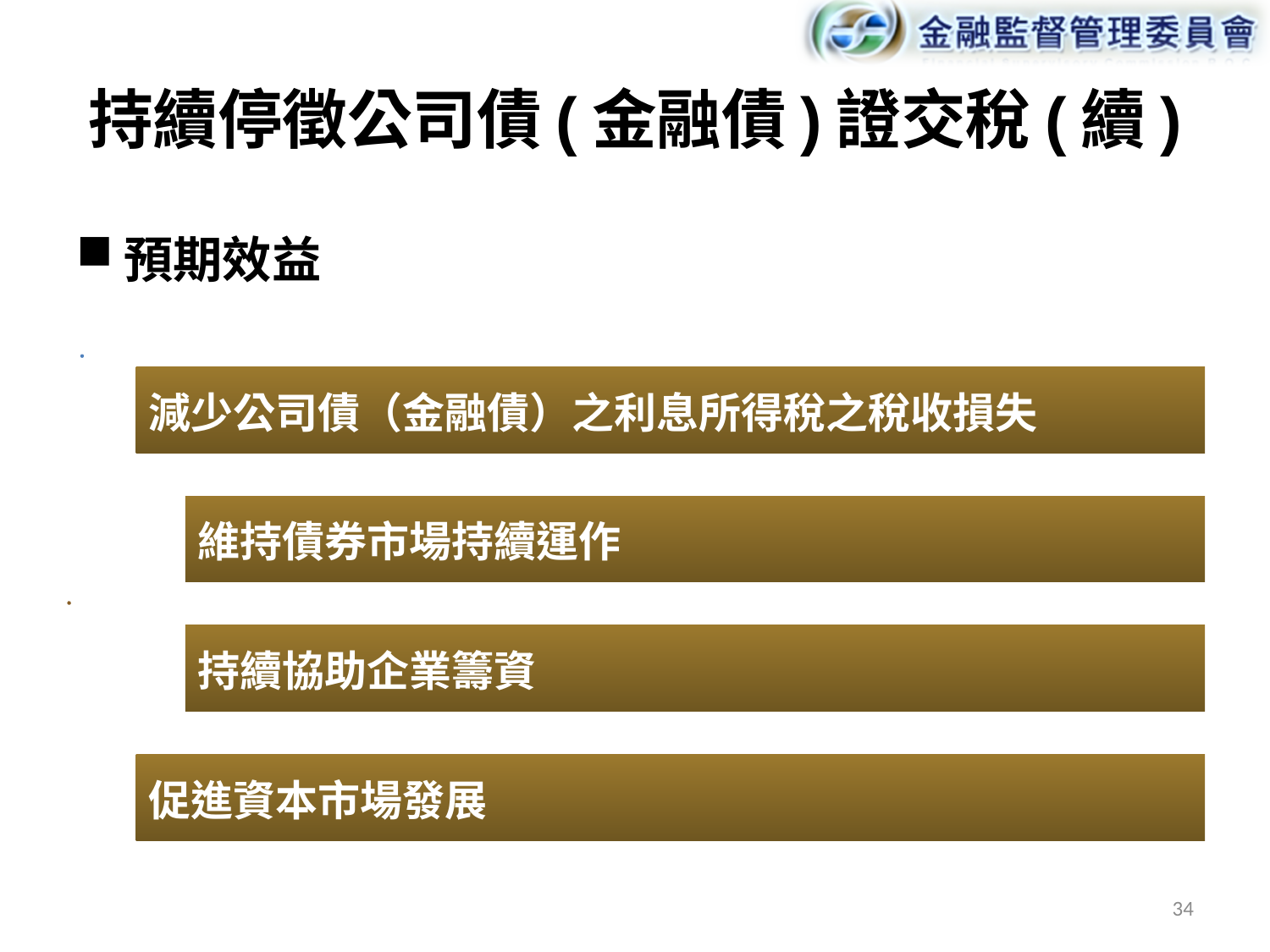

# 持續停徵公司債(金融債)證交稅(續)
預期效益
減少公司債（金融債）之利息所得稅之稅收損失
維持債券市場持續運作
持續協助企業籌資
促進資本市場發展
34